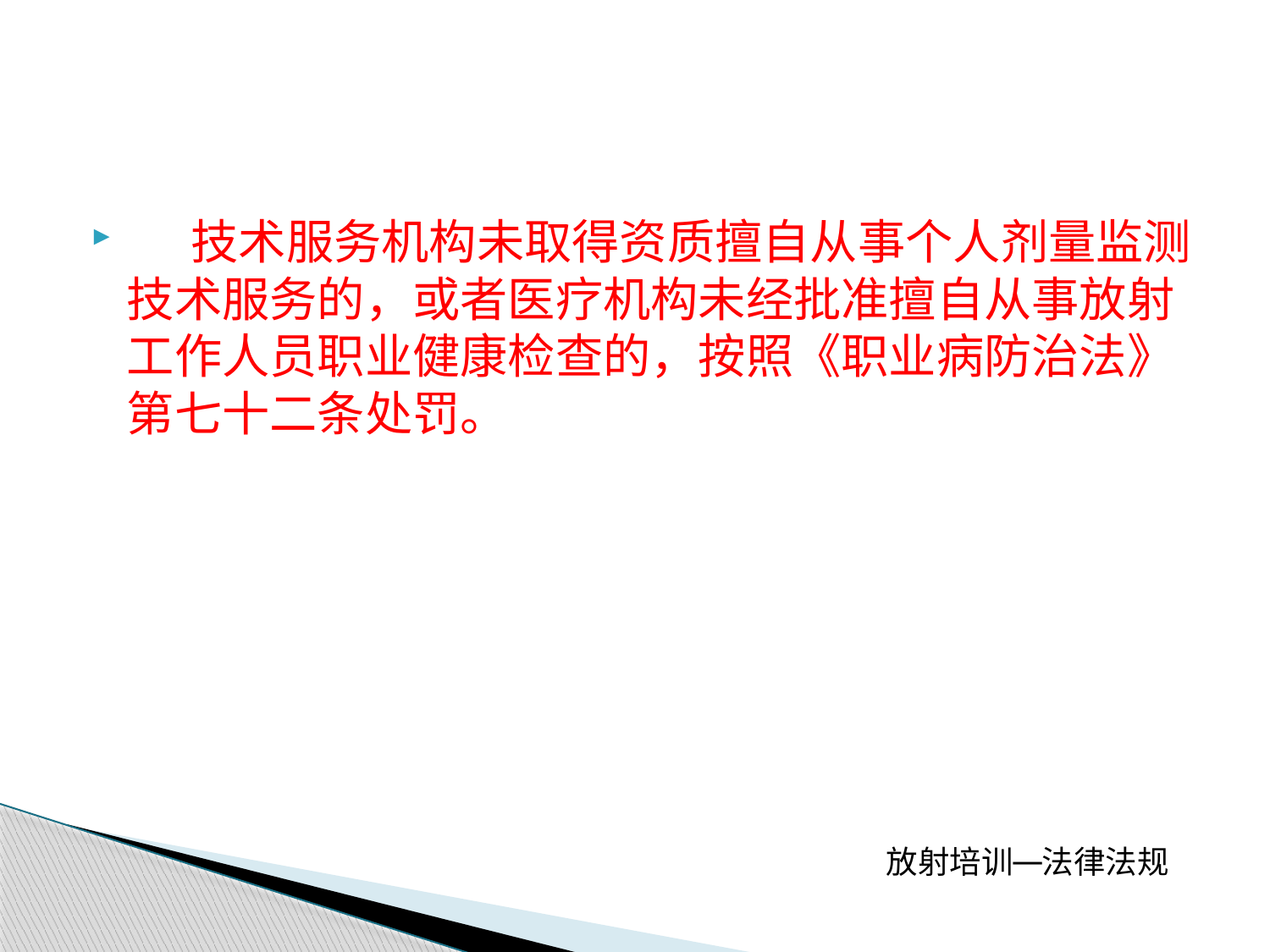

#
     技术服务机构未取得资质擅自从事个人剂量监测技术服务的，或者医疗机构未经批准擅自从事放射工作人员职业健康检查的，按照《职业病防治法》第七十二条处罚。

放射培训—法律法规